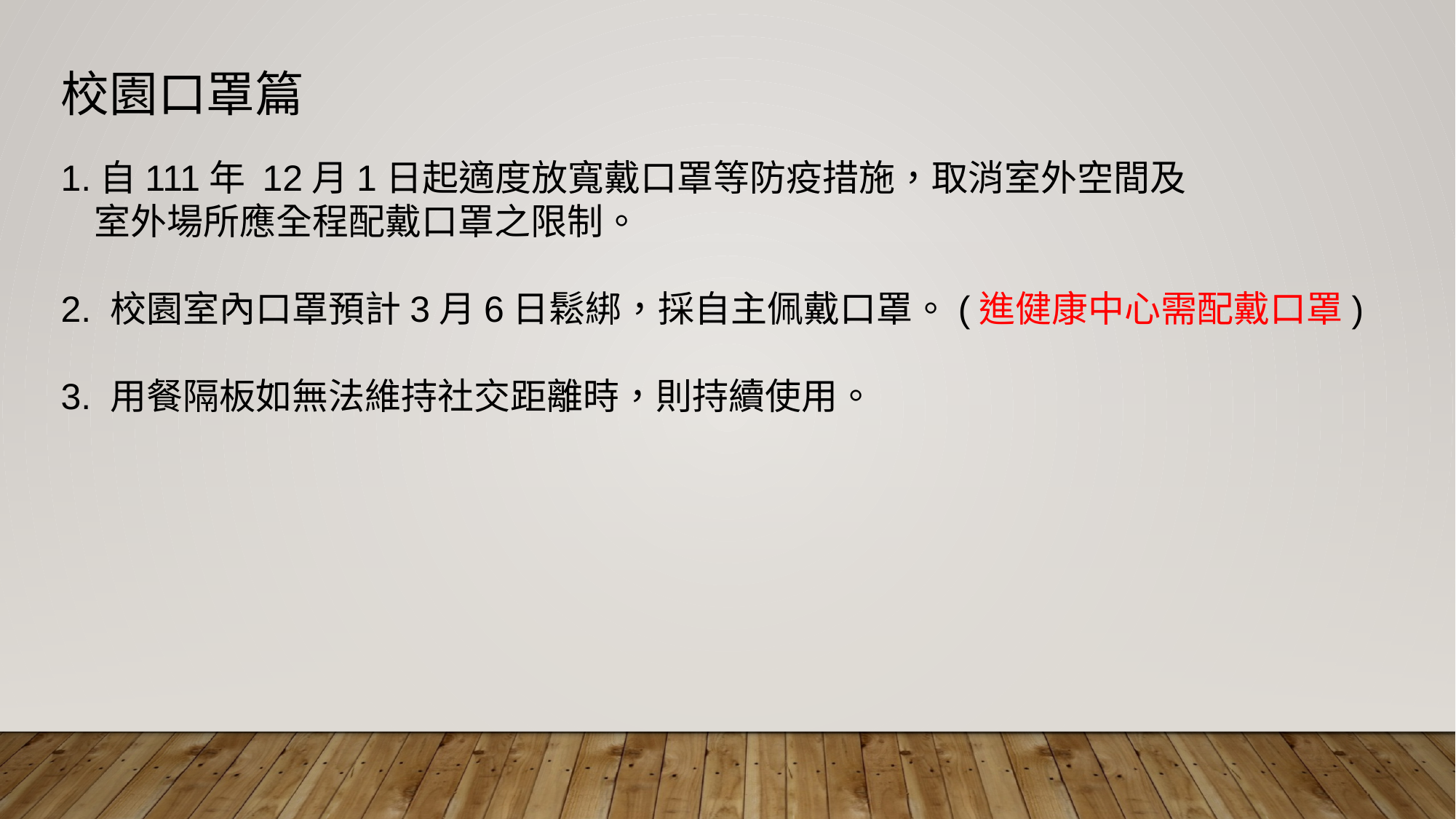

校園口罩篇

1.自111年 12月1日起適度放寬戴口罩等防疫措施，取消室外空間及
   室外場所應全程配戴口罩之限制。

2. 校園室內口罩預計3月6日鬆綁，採自主佩戴口罩。(進健康中心需配戴口罩)

3. 用餐隔板如無法維持社交距離時，則持續使用。